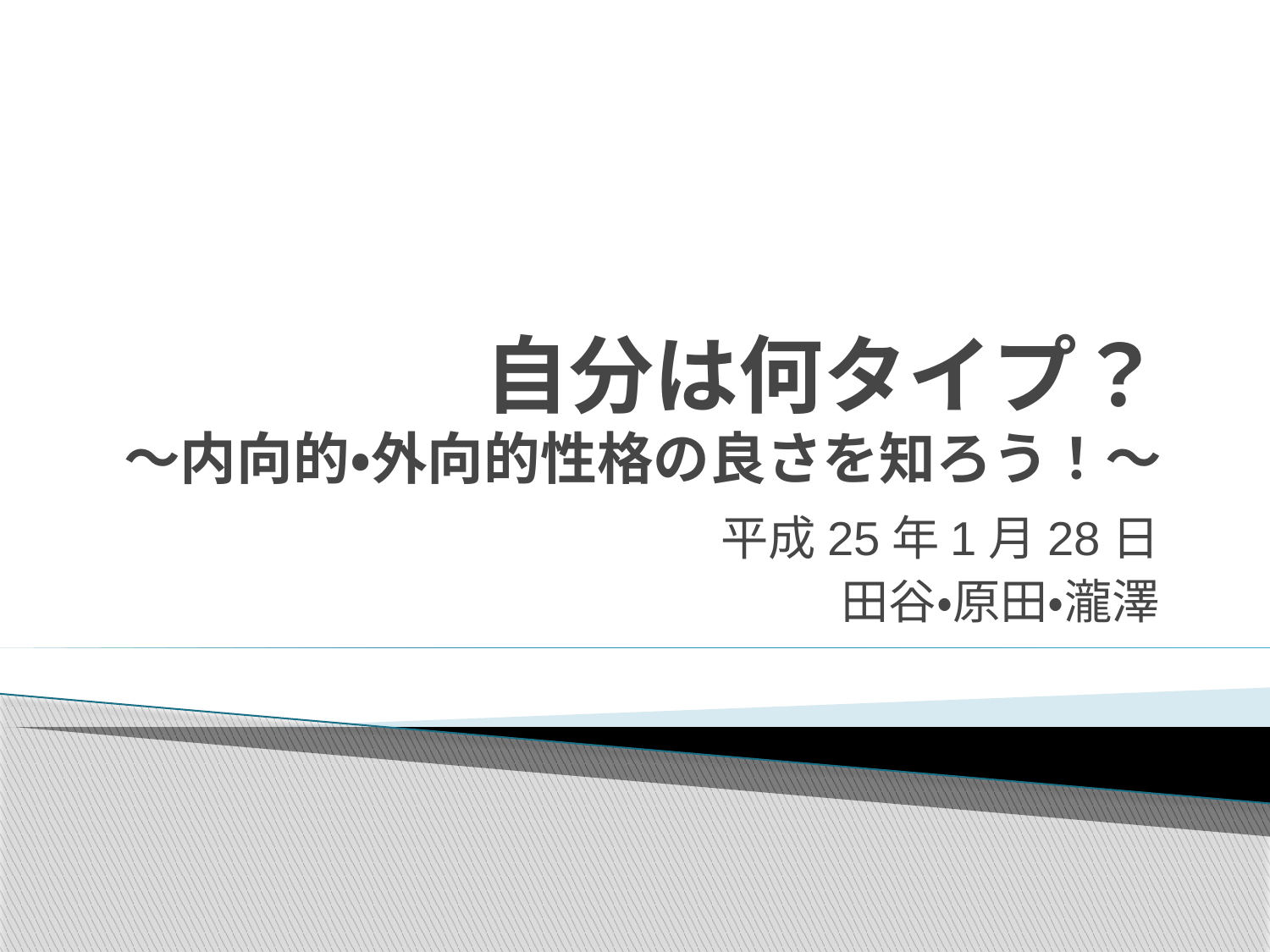

# 自分は何タイプ？ ～内向的・外向的性格の良さを知ろう！～
平成25年1月28日
田谷・原田・瀧澤